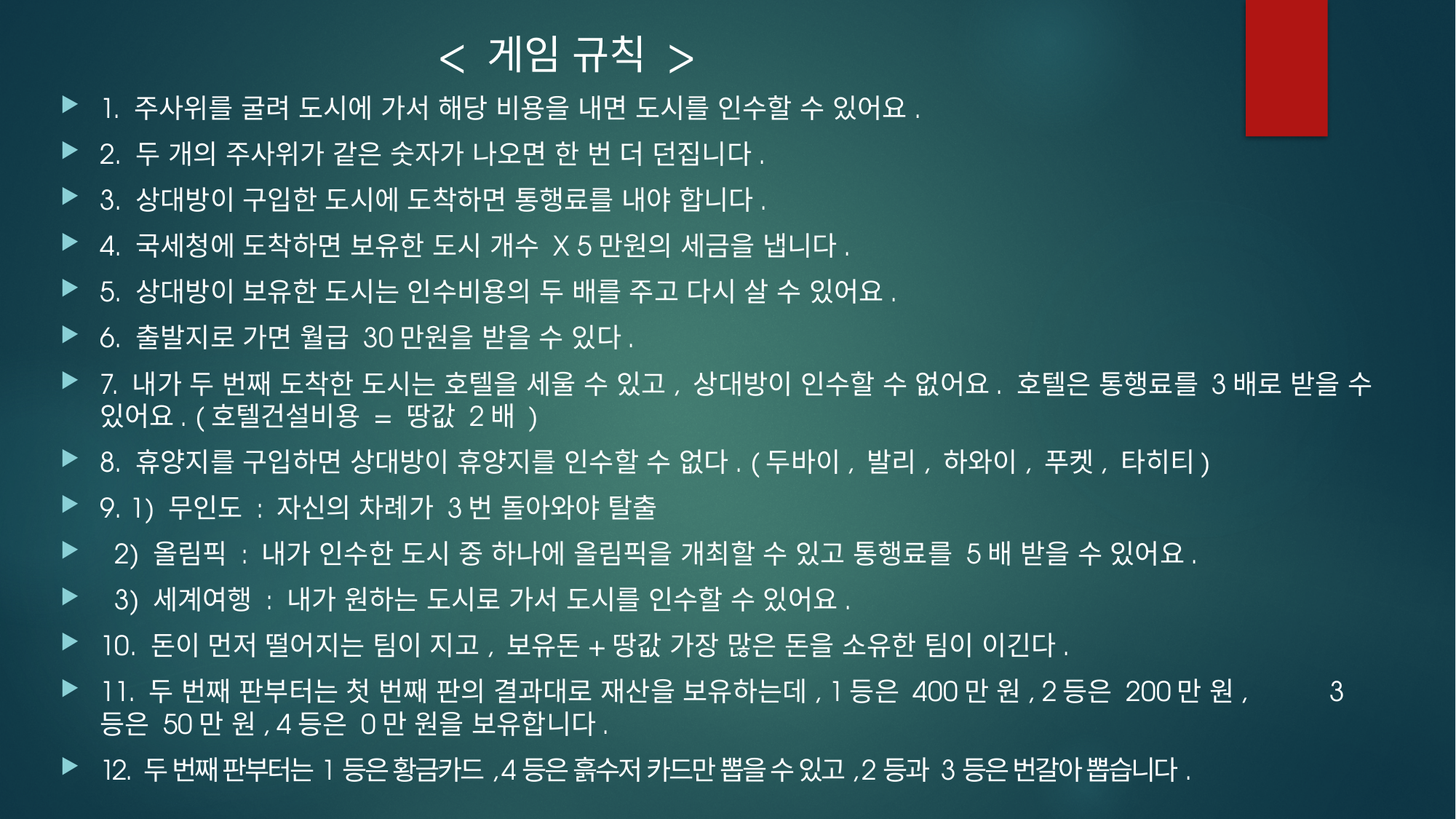

< 게임 규칙 >
1. 주사위를 굴려 도시에 가서 해당 비용을 내면 도시를 인수할 수 있어요.
2. 두 개의 주사위가 같은 숫자가 나오면 한 번 더 던집니다.
3. 상대방이 구입한 도시에 도착하면 통행료를 내야 합니다.
4. 국세청에 도착하면 보유한 도시 개수 X 5만원의 세금을 냅니다.
5. 상대방이 보유한 도시는 인수비용의 두 배를 주고 다시 살 수 있어요.
6. 출발지로 가면 월급 30만원을 받을 수 있다.
7. 내가 두 번째 도착한 도시는 호텔을 세울 수 있고, 상대방이 인수할 수 없어요. 호텔은 통행료를 3배로 받을 수 있어요. (호텔건설비용 = 땅값 2배 )
8. 휴양지를 구입하면 상대방이 휴양지를 인수할 수 없다. (두바이, 발리, 하와이, 푸켓, 타히티)
9. 1) 무인도 : 자신의 차례가 3번 돌아와야 탈출
  2) 올림픽 : 내가 인수한 도시 중 하나에 올림픽을 개최할 수 있고 통행료를 5배 받을 수 있어요.
  3) 세계여행 : 내가 원하는 도시로 가서 도시를 인수할 수 있어요.
10. 돈이 먼저 떨어지는 팀이 지고, 보유돈+땅값 가장 많은 돈을 소유한 팀이 이긴다.
11. 두 번째 판부터는 첫 번째 판의 결과대로 재산을 보유하는데, 1등은 400만 원, 2등은 200만 원,           3등은 50만 원, 4등은 0만 원을 보유합니다.
12. 두 번째 판부터는1등은 황금카드, 4등은 흙수저 카드만 뽑을 수 있고, 2등과 3등은 번갈아 뽑습니다.